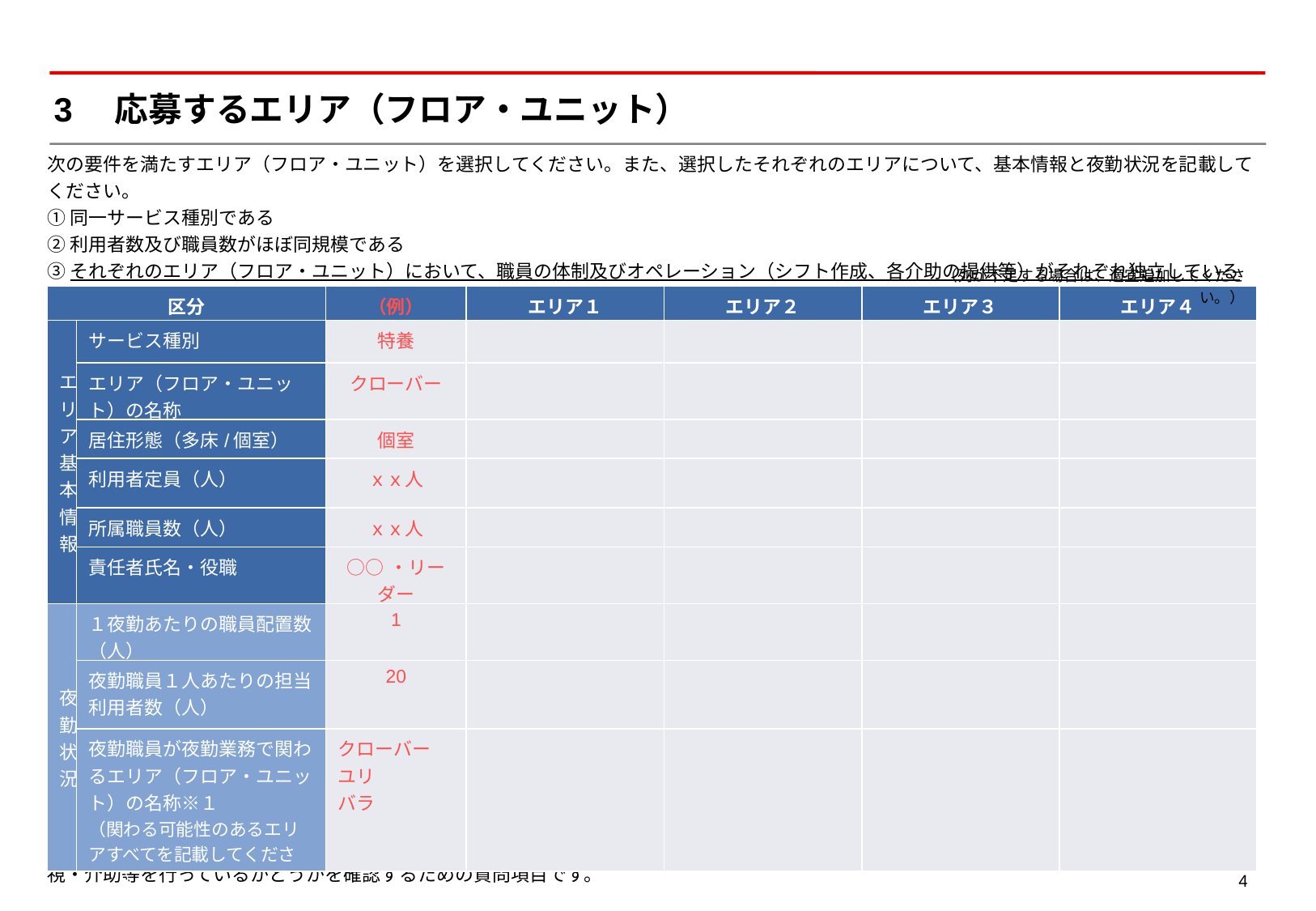

# 3　応募するエリア（フロア・ユニット）
次の要件を満たすエリア（フロア・ユニット）を選択してください。また、選択したそれぞれのエリアについて、基本情報と夜勤状況を記載してください。
①同一サービス種別である
②利用者数及び職員数がほぼ同規模である
③それぞれのエリア（フロア・ユニット）において、職員の体制及びオペレーション（シフト作成、各介助の提供等）がそれぞれ独立している
（列が不足する場合は、適宜追加してください。）
| 区分 |  | （例） | エリア１ | エリア２ | エリア３ | エリア４ |
| --- | --- | --- | --- | --- | --- | --- |
| エリア基本情報 | サービス種別 | 特養 |  |  |  |  |
|  | エリア（フロア・ユニット）の名称 | クローバー |  |  |  |  |
|  | 居住形態（多床/個室） | 個室 |  |  |  |  |
|  | 利用者定員（人） | ｘｘ人 |  |  |  |  |
|  | 所属職員数（人） | ｘｘ人 |  |  |  |  |
|  | 責任者氏名・役職 | ○○・リーダー |  |  |  |  |
| 夜勤状況 | １夜勤あたりの職員配置数（人） | 1 |  |  |  |  |
|  | 夜勤職員１人あたりの担当利用者数（人） | 20 |  |  |  |  |
|  | 夜勤職員が夜勤業務で関わるエリア（フロア・ユニット）の名称※１ （関わる可能性のあるエリアすべてを記載してください。） | クローバー ユリ バラ |  |  |  |  |
※１　各エリアに配置された夜勤職員が、巡視・介助等の夜勤業務を行うエリアをすべて書き出してください。配置されたエリア「以外」に巡視・介助等を行っているかどうかを確認するための質問項目です。